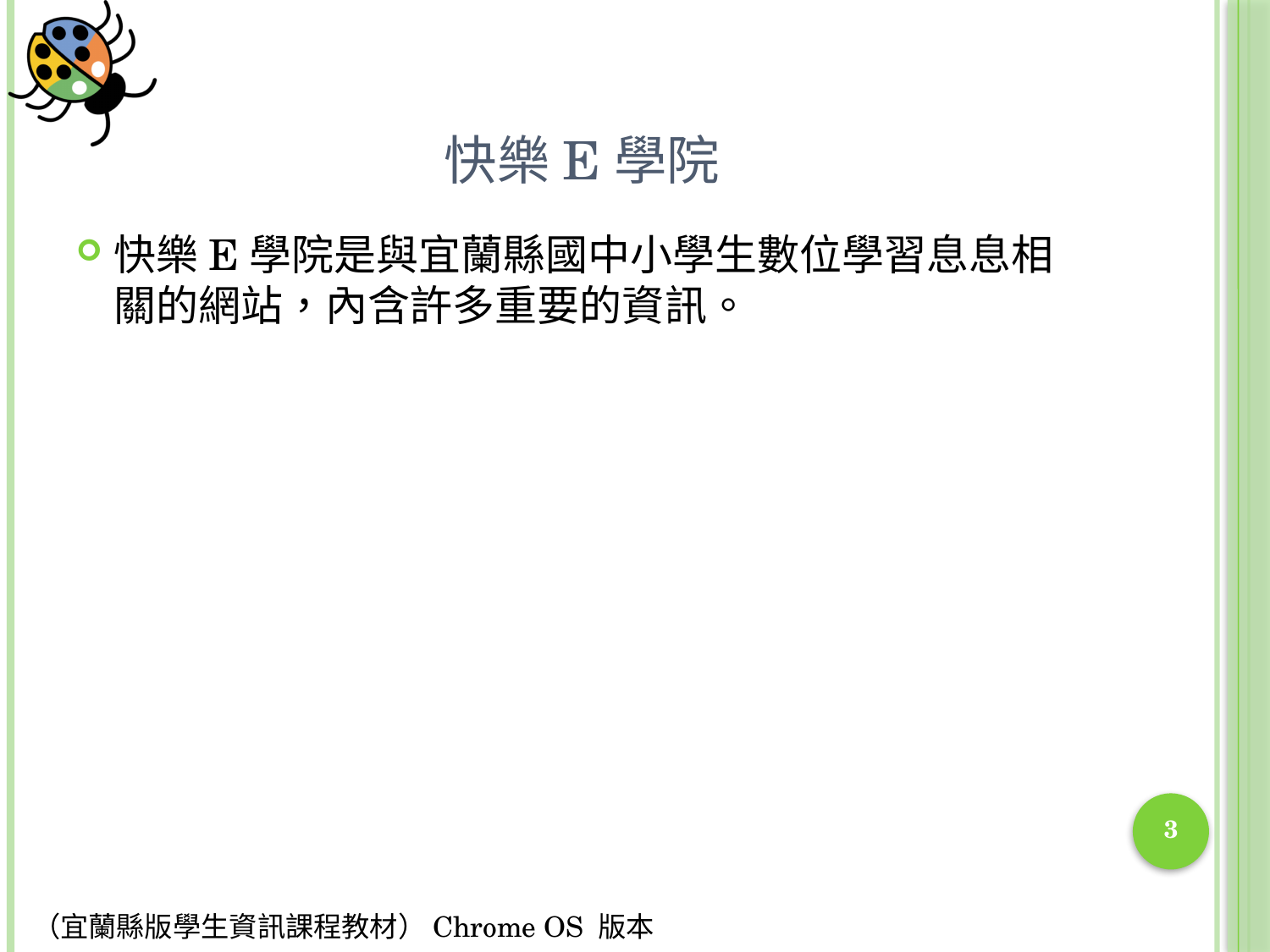

# 快樂e學院
快樂E學院是與宜蘭縣國中小學生數位學習息息相關的網站，內含許多重要的資訊。

3